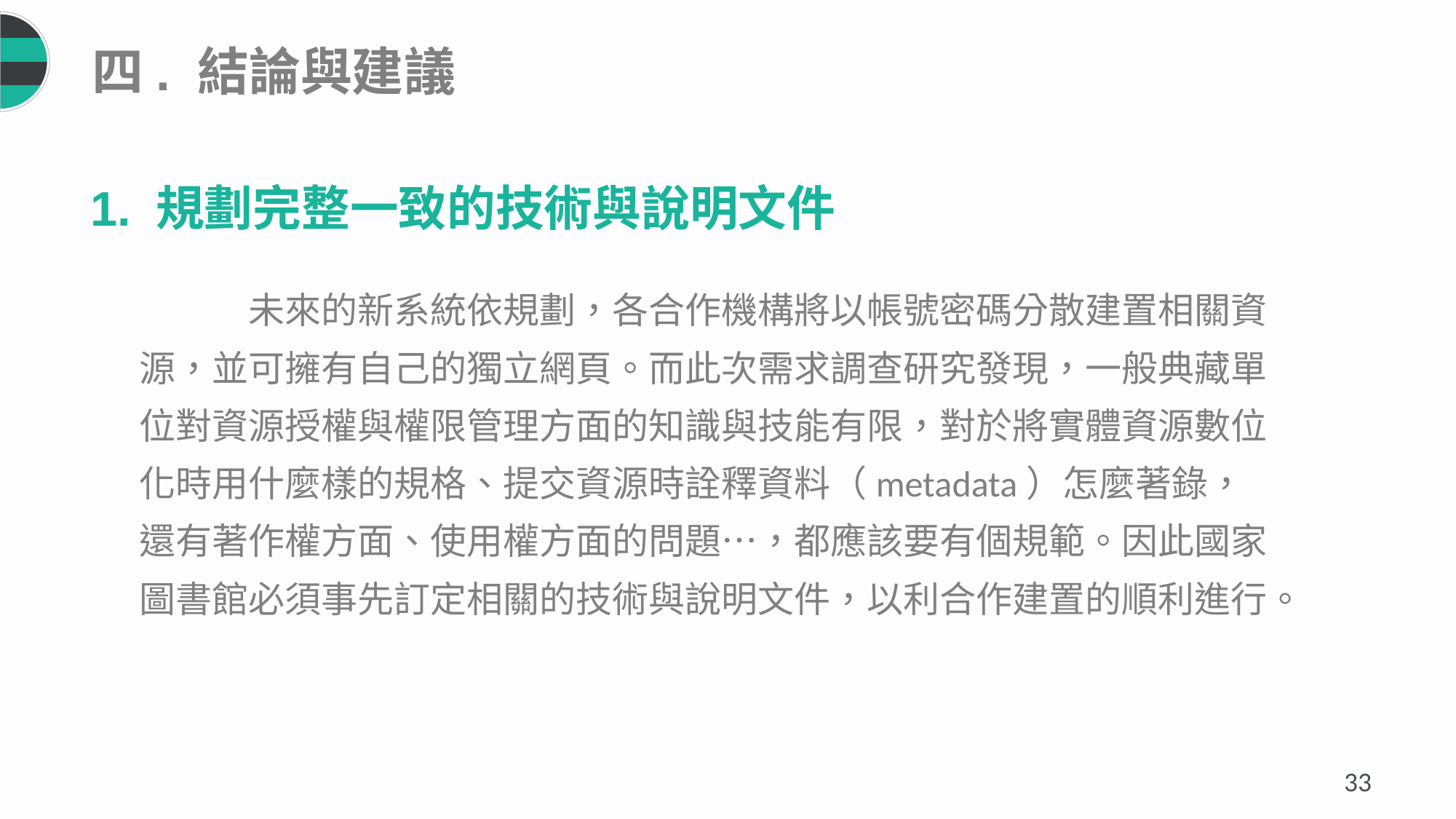

四. 結論與建議
1. 規劃完整一致的技術與說明文件
	未來的新系統依規劃，各合作機構將以帳號密碼分散建置相關資源，並可擁有自己的獨立網頁。而此次需求調查研究發現，一般典藏單位對資源授權與權限管理方面的知識與技能有限，對於將實體資源數位化時用什麼樣的規格、提交資源時詮釋資料（metadata）怎麼著錄，還有著作權方面、使用權方面的問題…，都應該要有個規範。因此國家圖書館必須事先訂定相關的技術與說明文件，以利合作建置的順利進行。
33